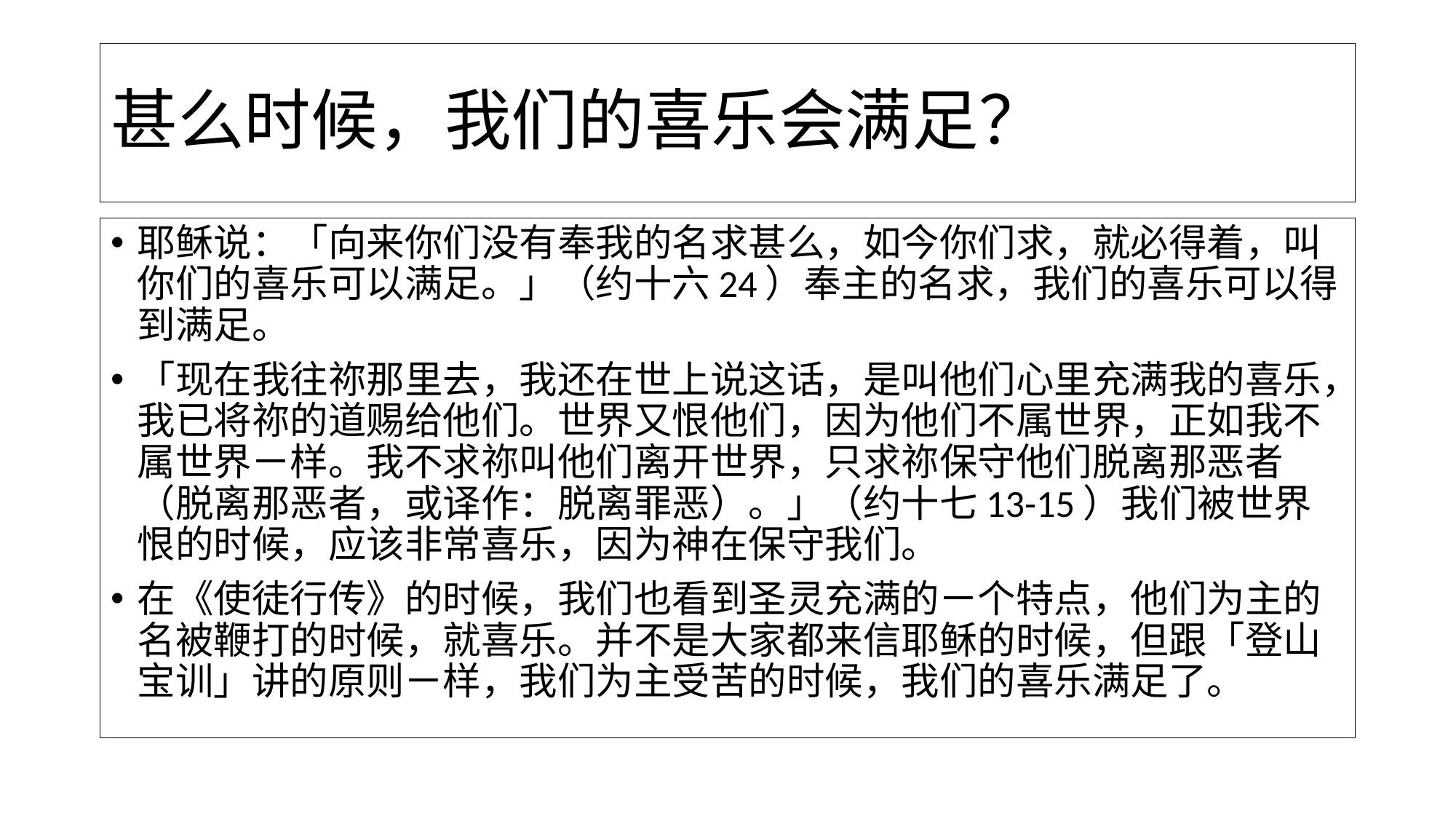

# 甚么时候，我们的喜乐会满足？
耶稣说：「向来你们没有奉我的名求甚么，如今你们求，就必得着，叫你们的喜乐可以满足。」（约十六24）奉主的名求，我们的喜乐可以得到满足。
「现在我往祢那里去，我还在世上说这话，是叫他们心里充满我的喜乐，我已将祢的道赐给他们。世界又恨他们，因为他们不属世界，正如我不属世界ㄧ样。我不求祢叫他们离开世界，只求祢保守他们脱离那恶者（脱离那恶者，或译作：脱离罪恶）。」（约十七13-15）我们被世界恨的时候，应该非常喜乐，因为神在保守我们。
在《使徒行传》的时候，我们也看到圣灵充满的ㄧ个特点，他们为主的名被鞭打的时候，就喜乐。并不是大家都来信耶稣的时候，但跟「登山宝训」讲的原则ㄧ样，我们为主受苦的时候，我们的喜乐满足了。